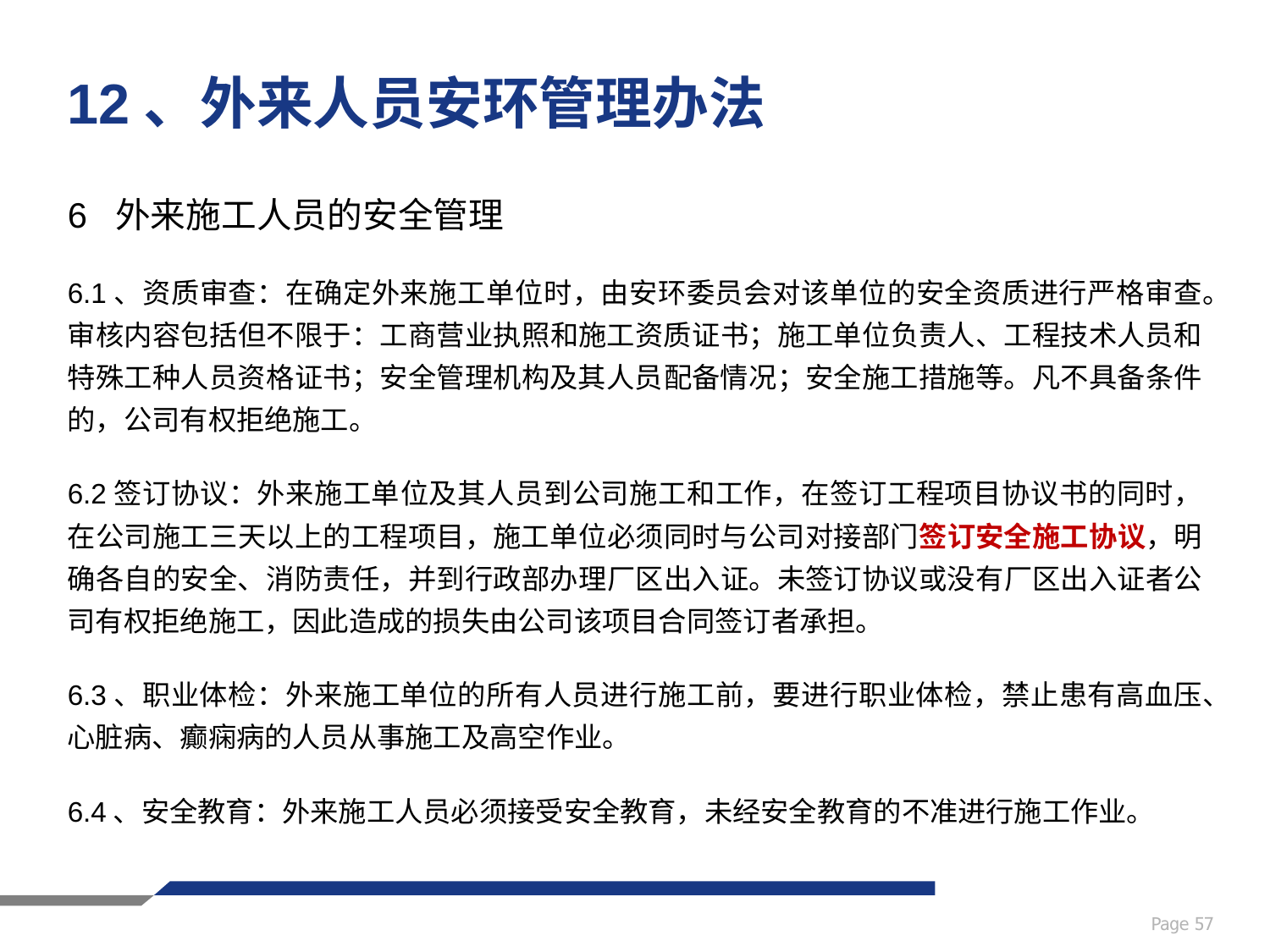

# 12、外来人员安环管理办法
6  外来施工人员的安全管理
6.1、资质审查：在确定外来施工单位时，由安环委员会对该单位的安全资质进行严格审查。审核内容包括但不限于：工商营业执照和施工资质证书；施工单位负责人、工程技术人员和特殊工种人员资格证书；安全管理机构及其人员配备情况；安全施工措施等。凡不具备条件的，公司有权拒绝施工。
6.2签订协议：外来施工单位及其人员到公司施工和工作，在签订工程项目协议书的同时，在公司施工三天以上的工程项目，施工单位必须同时与公司对接部门签订安全施工协议，明确各自的安全、消防责任，并到行政部办理厂区出入证。未签订协议或没有厂区出入证者公司有权拒绝施工，因此造成的损失由公司该项目合同签订者承担。
6.3、职业体检：外来施工单位的所有人员进行施工前，要进行职业体检，禁止患有高血压、心脏病、癫痫病的人员从事施工及高空作业。
6.4、安全教育：外来施工人员必须接受安全教育，未经安全教育的不准进行施工作业。
Page 57